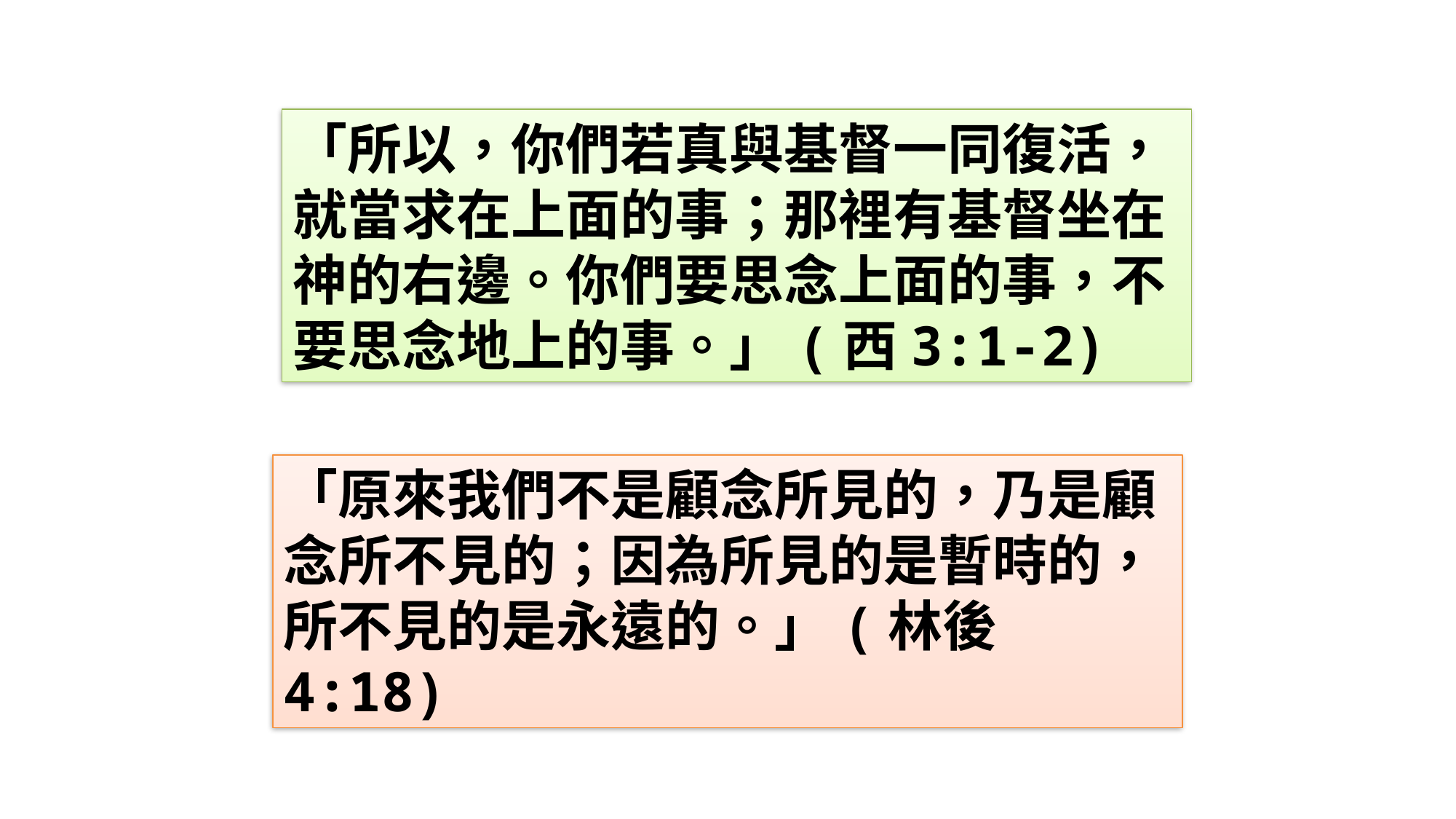

「所以，你們若真與基督一同復活，就當求在上面的事；那裡有基督坐在神的右邊。你們要思念上面的事，不要思念地上的事。」(西3:1-2)
「原來我們不是顧念所見的，乃是顧念所不見的；因為所見的是暫時的，所不見的是永遠的。」(林後4:18)